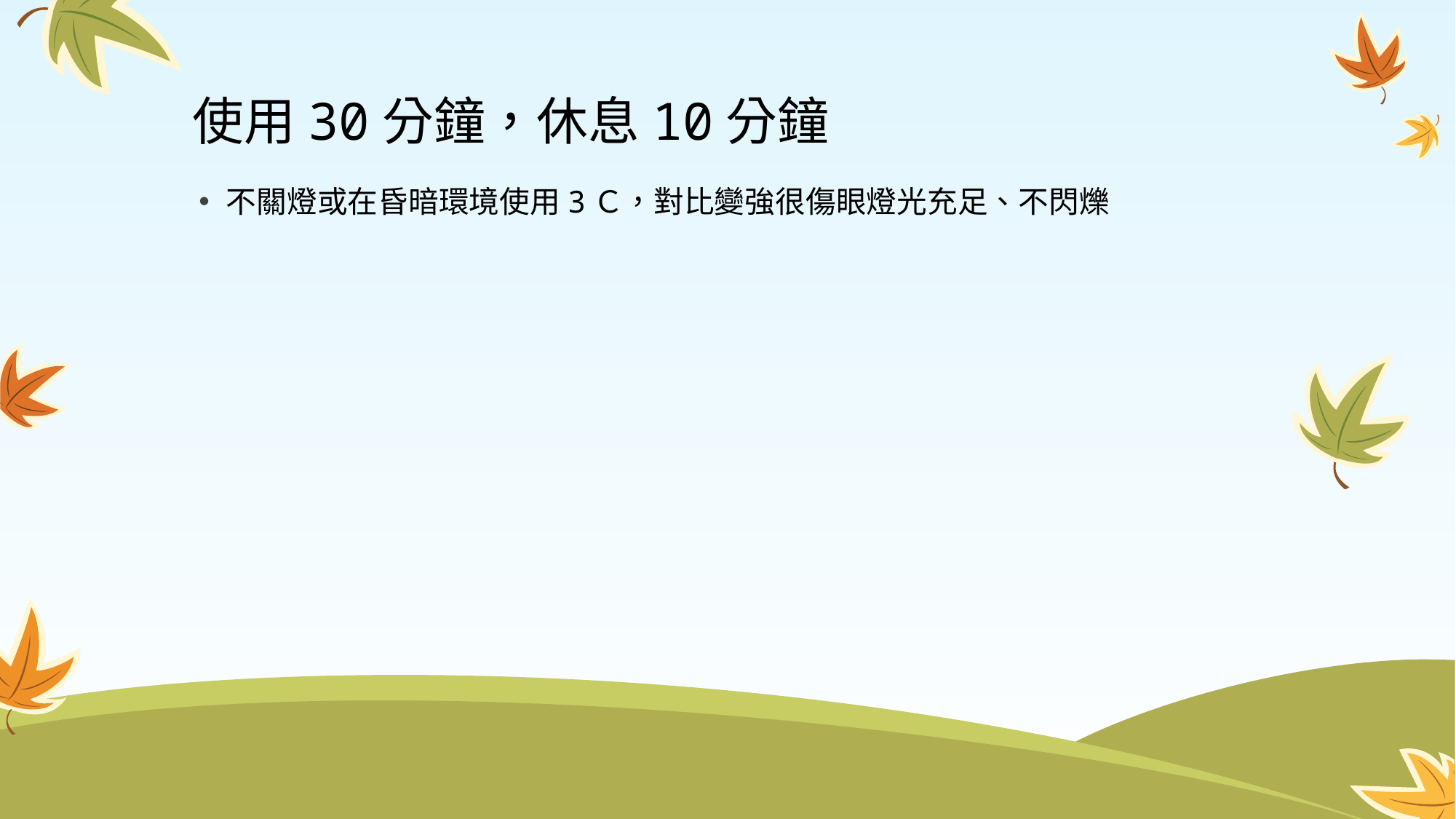

# 使用30分鐘，休息10分鐘
不關燈或在昏暗環境使用3Ｃ，對比變強很傷眼燈光充足、不閃爍